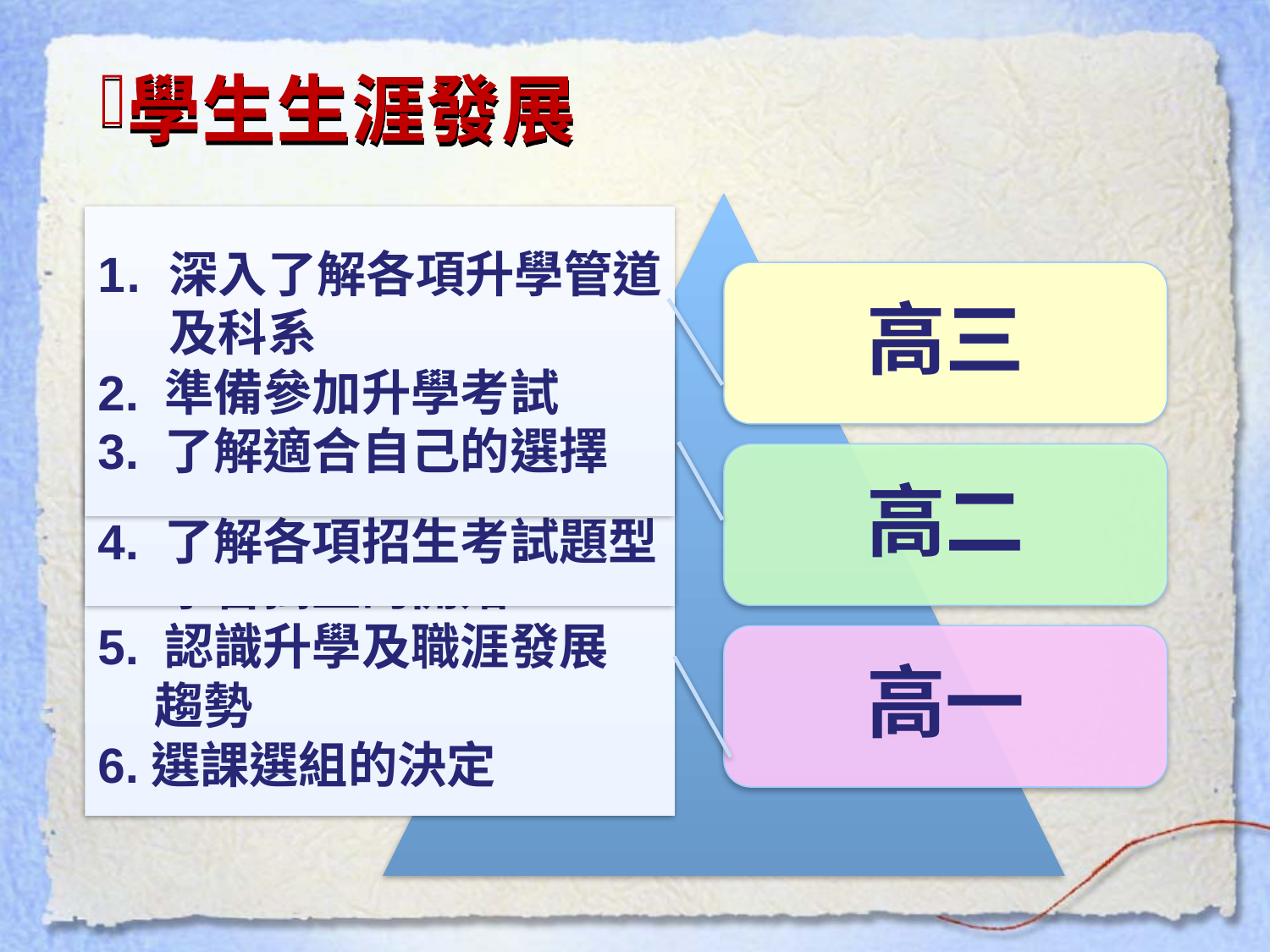

學生生涯發展
高三
高二
高一
深入了解各項升學管道及科系
2. 準備參加升學考試
3. 了解適合自己的選擇
1. 個人資料累積
2. 加強重點學科
3. 參加外語能力檢定
4. 了解各項招生考試題型
1. 扎實學習以厚植實力
2. 探索自己的興趣及能力
3. 善用生涯資訊
4. 學習獨立的開始
5. 認識升學及職涯發展
    趨勢
6.選課選組的決定